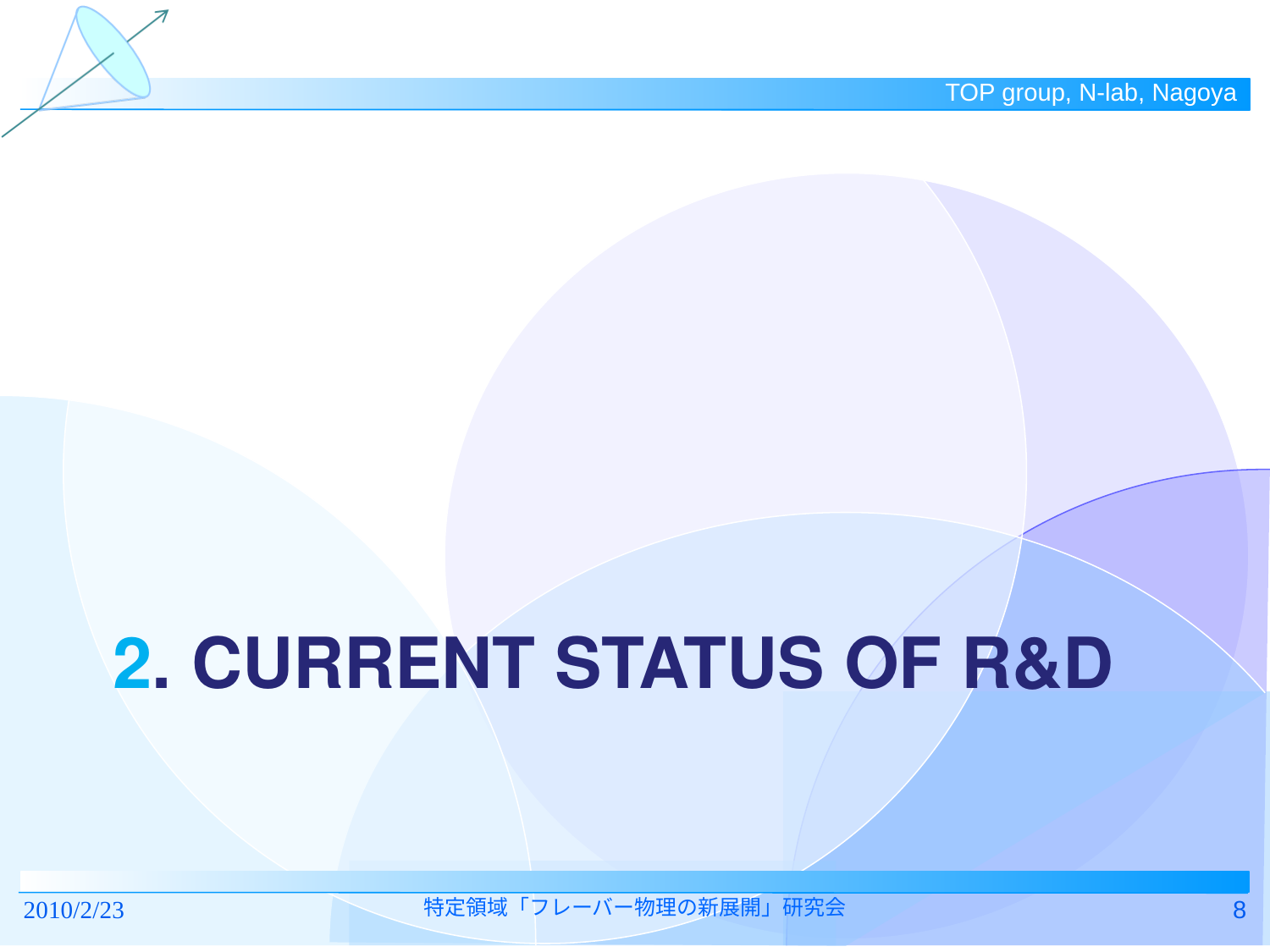

# 2. Current status of R&D
2010/2/23
特定領域「フレーバー物理の新展開」研究会
8